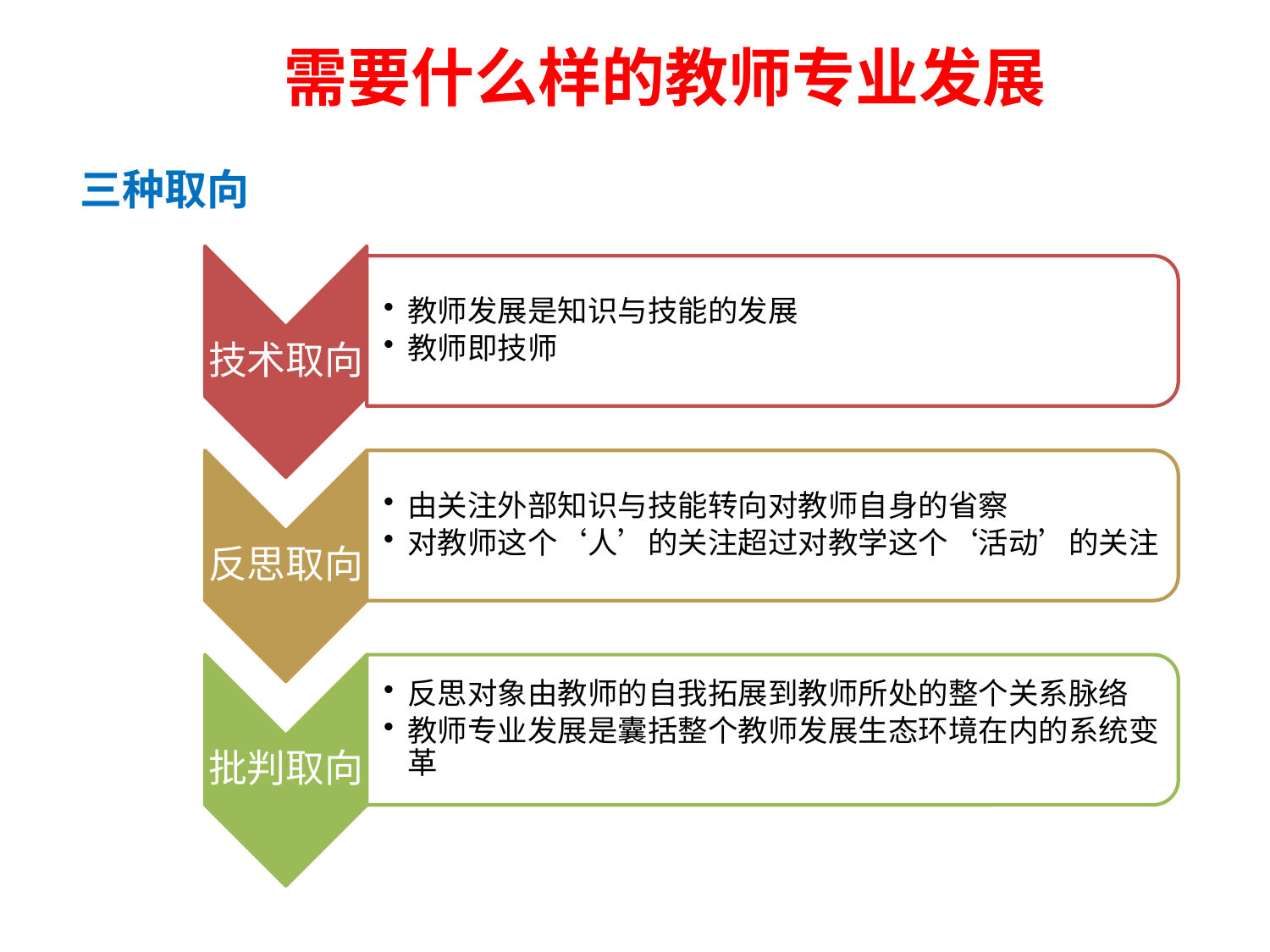

# 需要什么样的教师专业发展
三种取向

技术取向
教师发展是知识与技能的发展
教师即技师
反思取向
由关注外部知识与技能转向对教师自身的省察
对教师这个‘人’的关注超过对教学这个‘活动’的关注
批判取向
反思对象由教师的自我拓展到教师所处的整个关系脉络
教师专业发展是囊括整个教师发展生态环境在内的系统变革